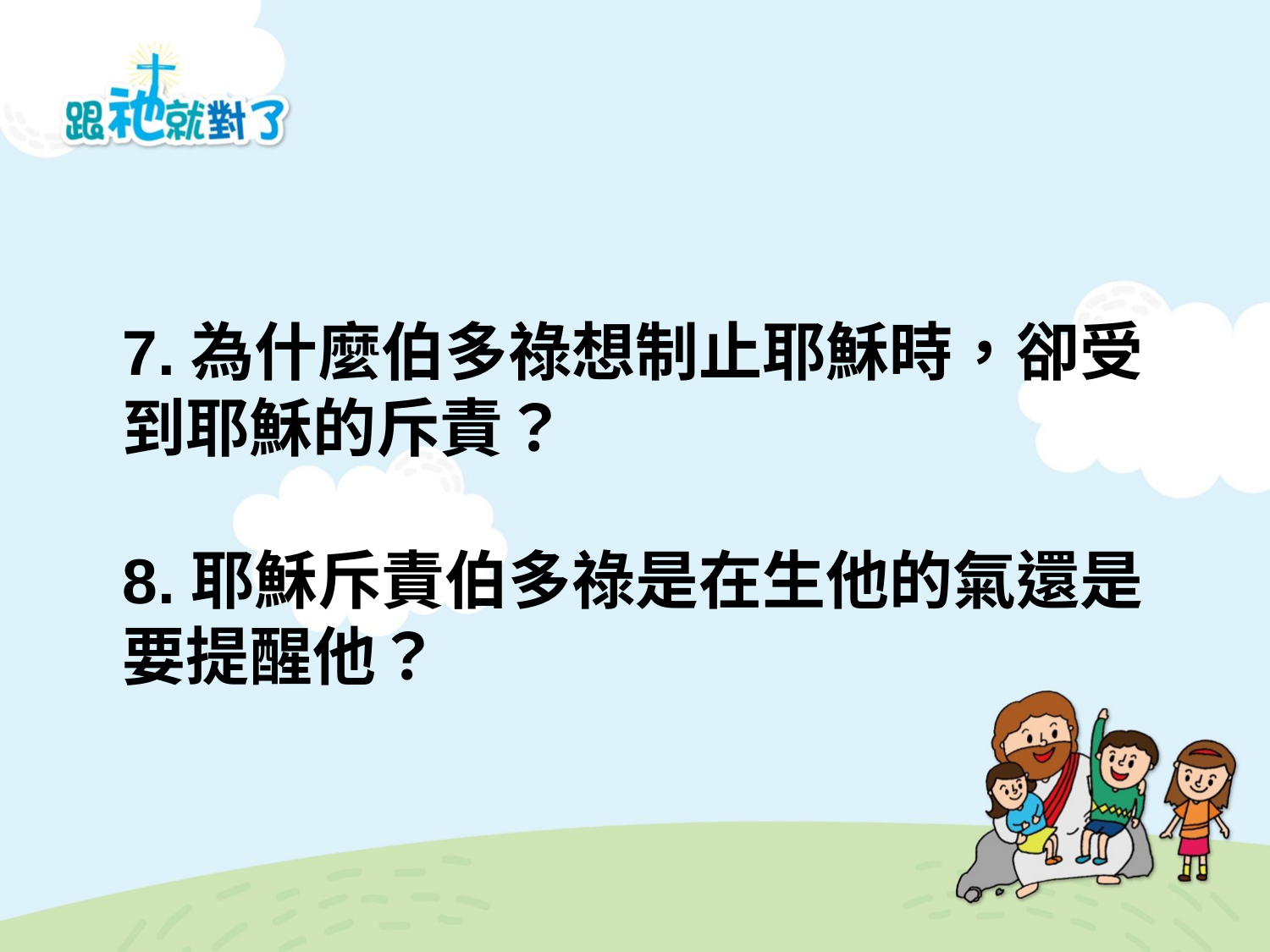

7.為什麼伯多祿想制止耶穌時，卻受到耶穌的斥責？

8.耶穌斥責伯多祿是在生他的氣還是要提醒他？